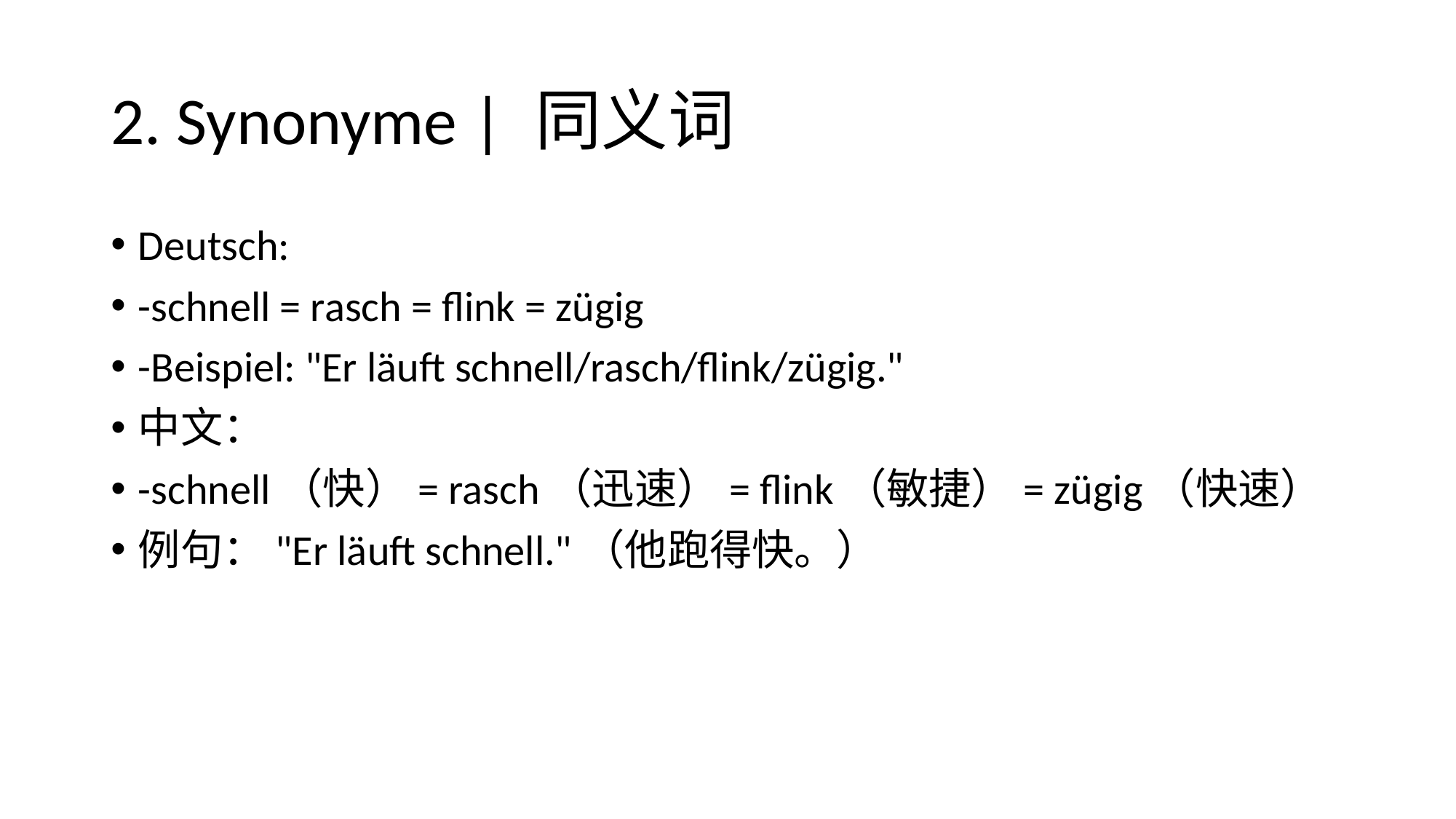

# 2. Synonyme | 同义词
Deutsch:
-schnell = rasch = flink = zügig
-Beispiel: "Er läuft schnell/rasch/flink/zügig."
中文：
-schnell（快）= rasch（迅速）= flink（敏捷）= zügig（快速）
例句："Er läuft schnell."（他跑得快。）